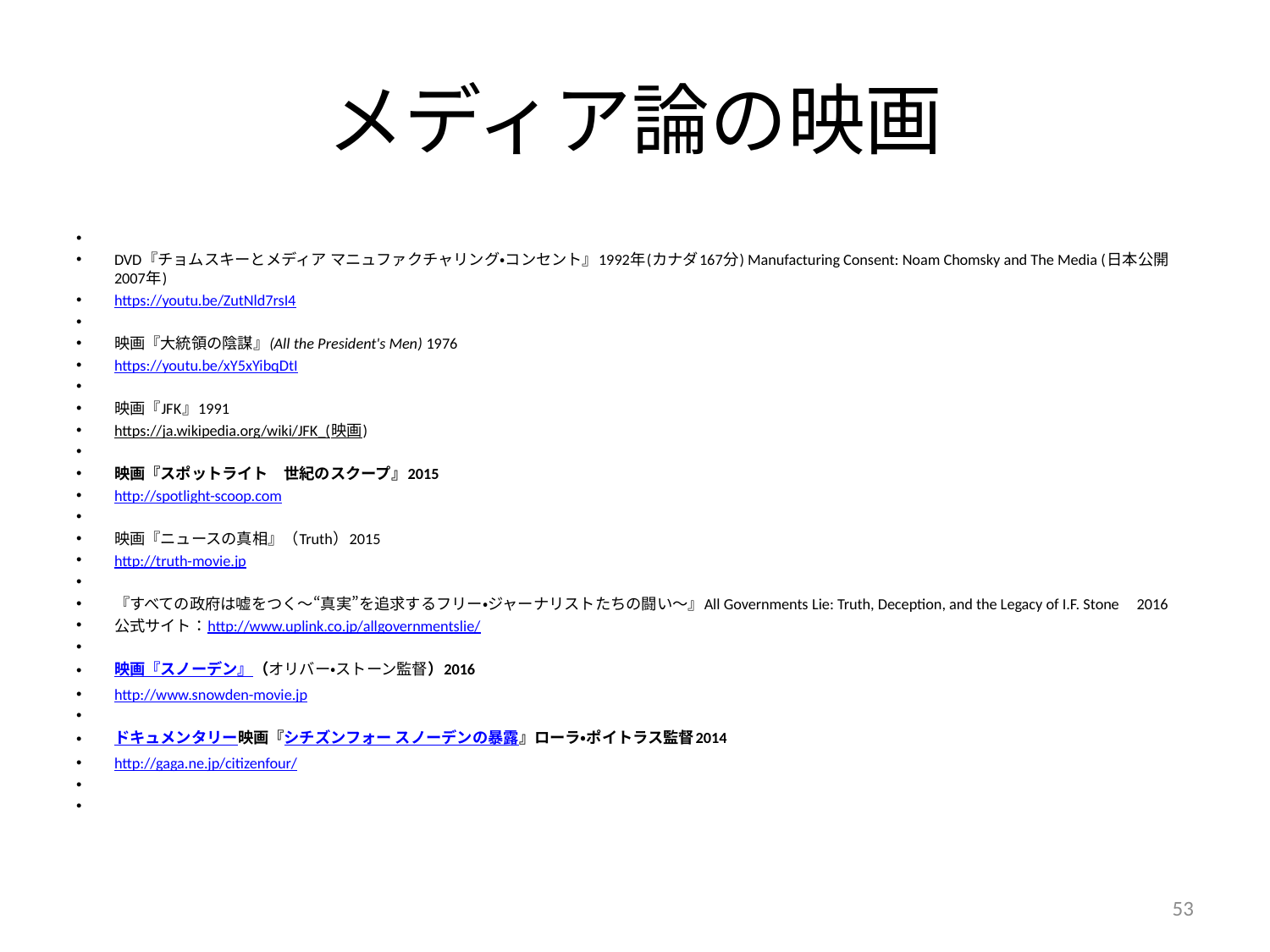

# メディア論の映画

DVD『チョムスキーとメディア マニュファクチャリング・コンセント』1992年(カナダ167分) Manufacturing Consent: Noam Chomsky and The Media (日本公開2007年)
https://youtu.be/ZutNld7rsI4

映画『大統領の陰謀』(All the President's Men) 1976
https://youtu.be/xY5xYibqDtI

映画『JFK』1991
https://ja.wikipedia.org/wiki/JFK_(映画)

映画『スポットライト　世紀のスクープ』2015
http://spotlight-scoop.com

映画『ニュースの真相』（Truth）2015
http://truth-movie.jp

『すべての政府は嘘をつく～“真実”を追求するフリー・ジャーナリストたちの闘い～』All Governments Lie: Truth, Deception, and the Legacy of I.F. Stone　2016
公式サイト：http://www.uplink.co.jp/allgovernmentslie/

映画『スノーデン』（オリバー・ストーン監督）2016
http://www.snowden-movie.jp

ドキュメンタリー映画『シチズンフォー スノーデンの暴露』ローラ・ポイトラス監督2014
http://gaga.ne.jp/citizenfour/

53